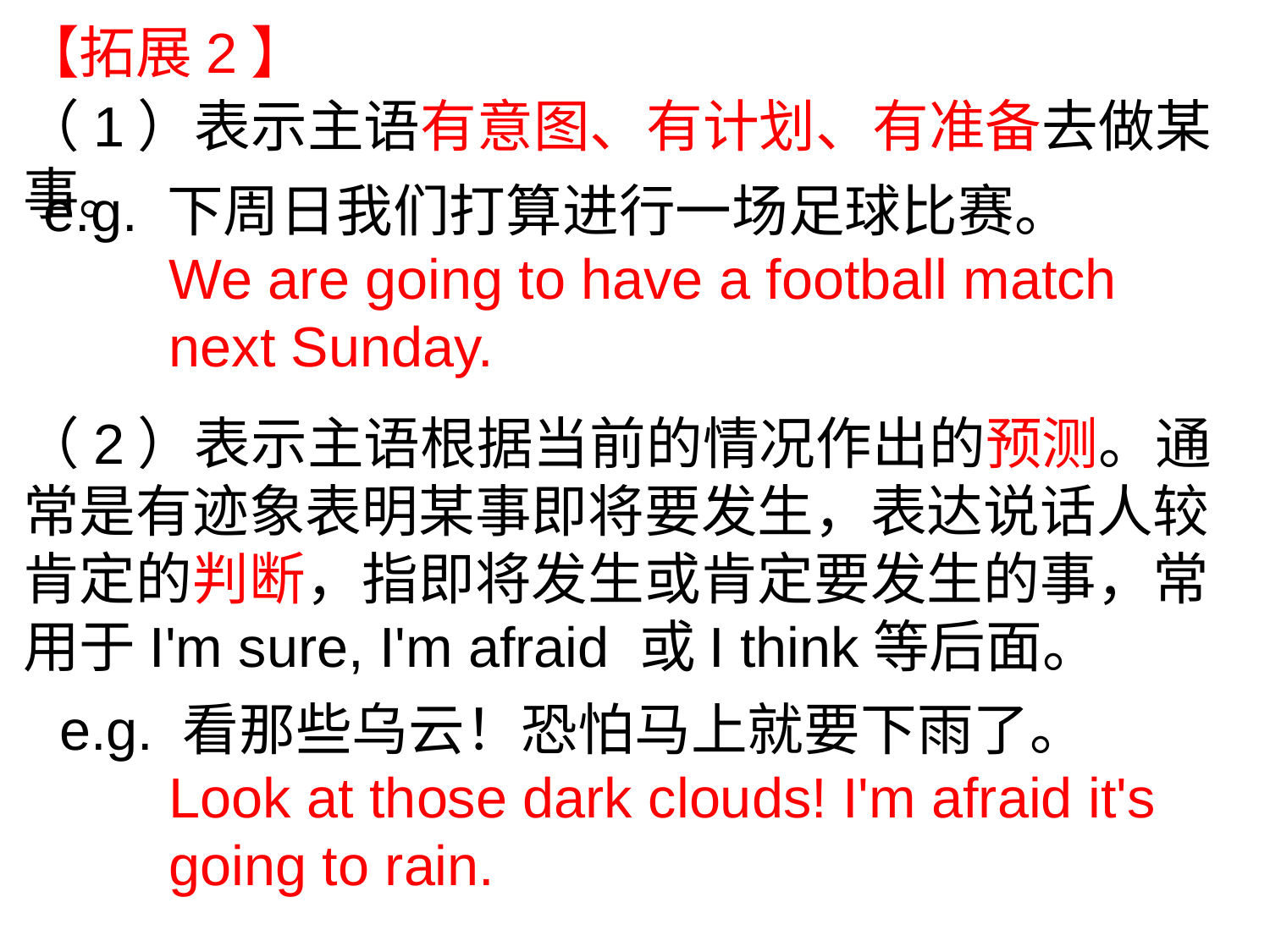

【拓展2】
（1）表示主语有意图、有计划、有准备去做某事。
  e.g. 下周日我们打算进行一场足球比赛。
          We are going to have a football match
          next Sunday.
（2）表示主语根据当前的情况作出的预测。通常是有迹象表明某事即将要发生，表达说话人较肯定的判断，指即将发生或肯定要发生的事，常用于I'm sure, I'm afraid 或I think等后面。
   e.g. 看那些乌云！恐怕马上就要下雨了。
          Look at those dark clouds! I'm afraid it's
          going to rain.